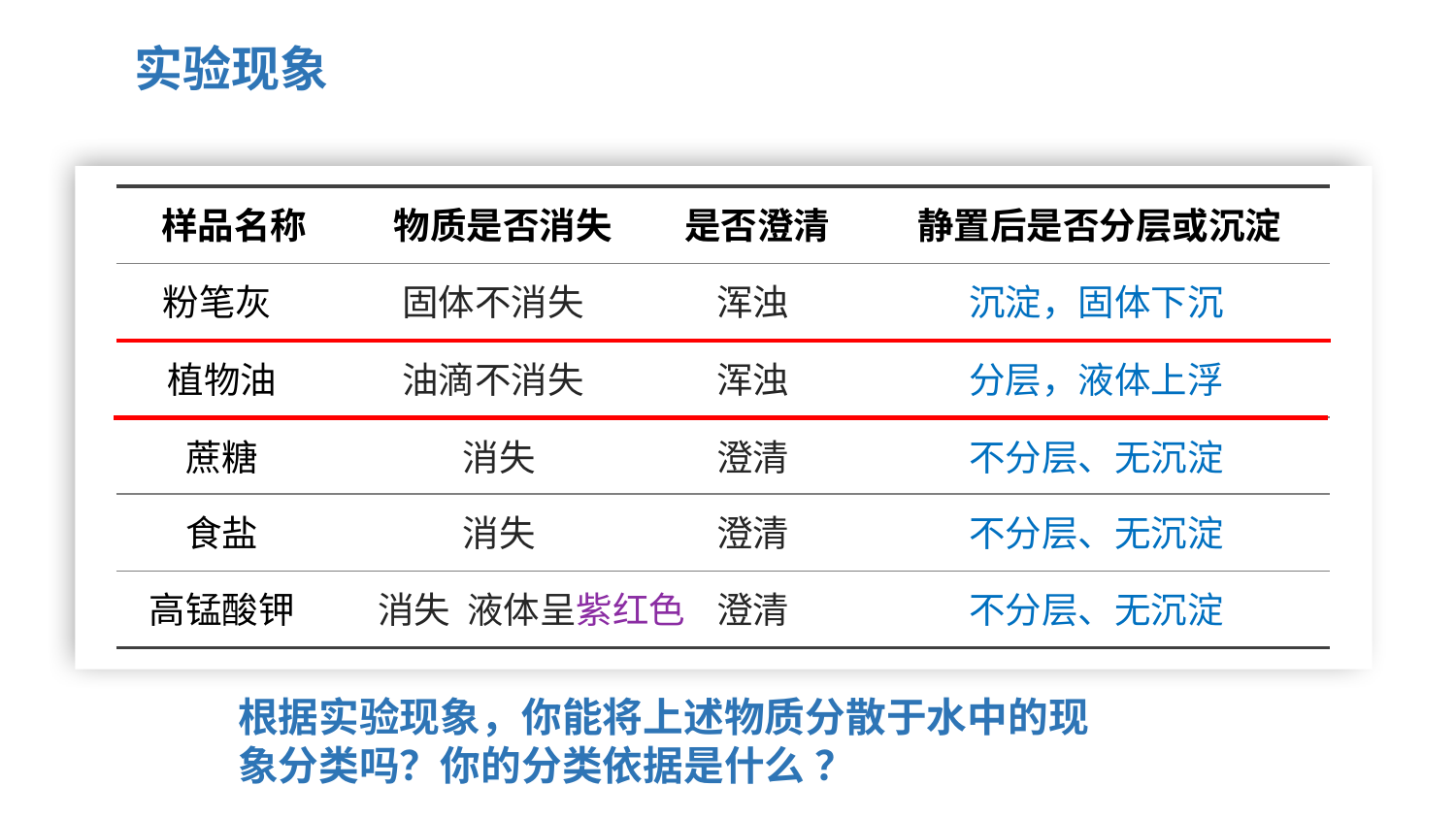

实验现象

样品名称
物质是否消失
是否澄清
静置后是否分层或沉淀
粉笔灰
固体不消失
浑浊
沉淀，固体下沉
植物油
油滴不消失
浑浊
分层，液体上浮
蔗糖
消失
澄清
不分层、无沉淀
食盐
消失
澄清
不分层、无沉淀
高锰酸钾
消失  液体呈紫红色
澄清
不分层、无沉淀
根据实验现象，你能将上述物质分散于水中的现象分类吗？你的分类依据是什么 ？